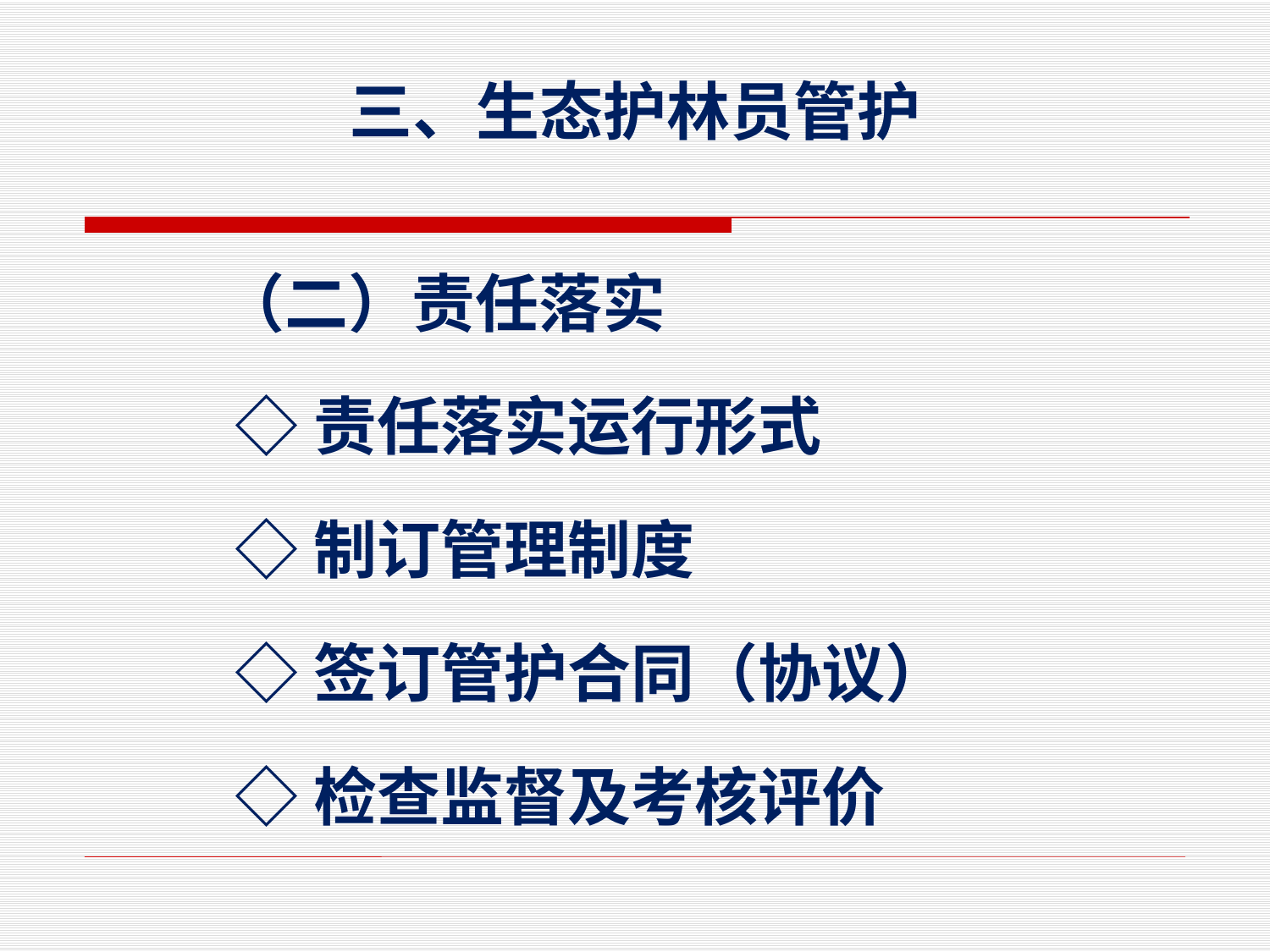

# 三、生态护林员管护
        （二）责任落实

          ◇责任落实运行形式

          ◇制订管理制度

          ◇签订管护合同（协议）

          ◇检查监督及考核评价